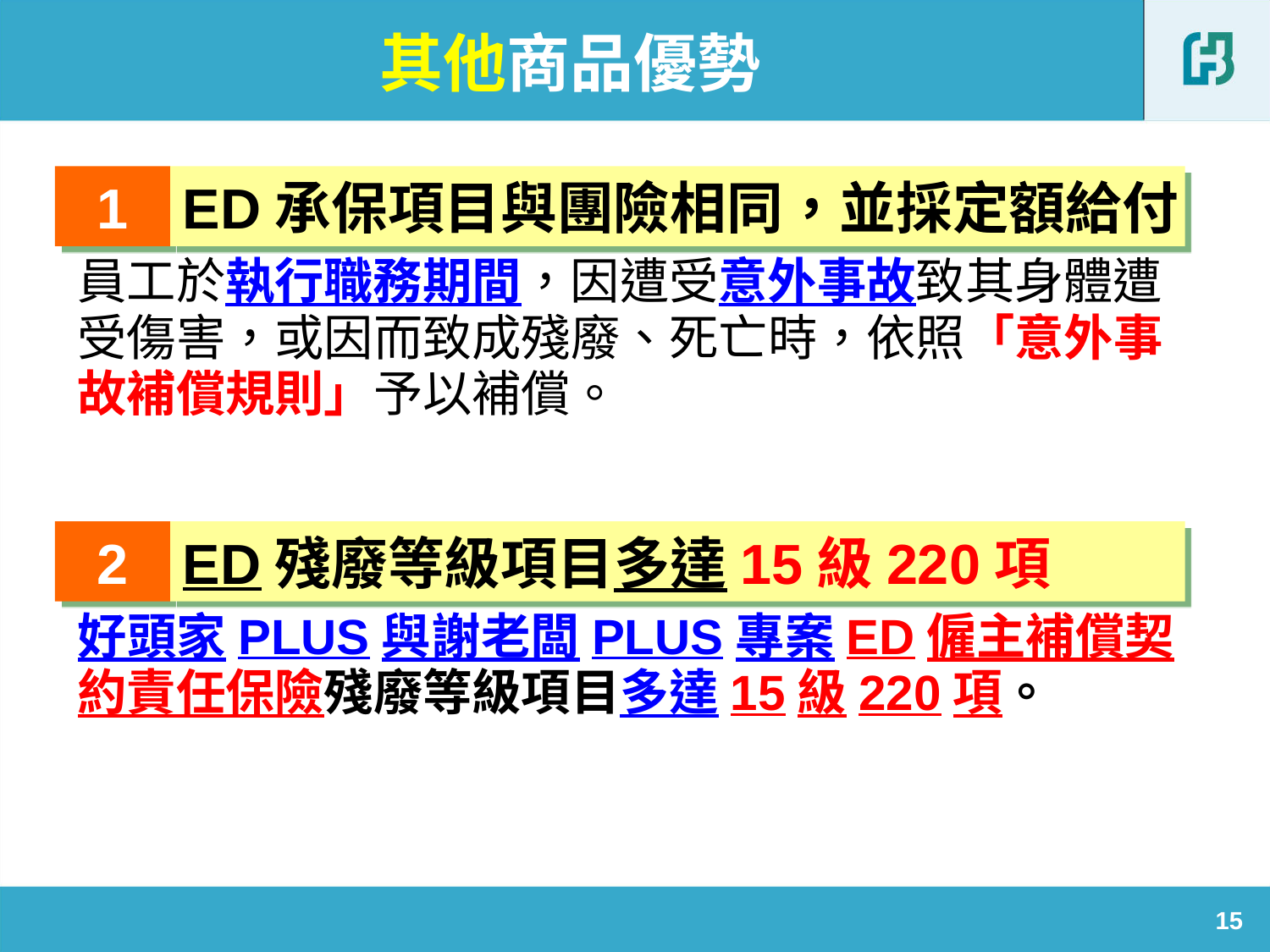

其他商品優勢
1
ED承保項目與團險相同，並採定額給付
員工於執行職務期間，因遭受意外事故致其身體遭受傷害，或因而致成殘廢、死亡時，依照「意外事故補償規則」予以補償。
2
ED殘廢等級項目多達15級220項
好頭家PLUS與謝老闆PLUS專案ED僱主補償契約責任保險殘廢等級項目多達15級220項。
15